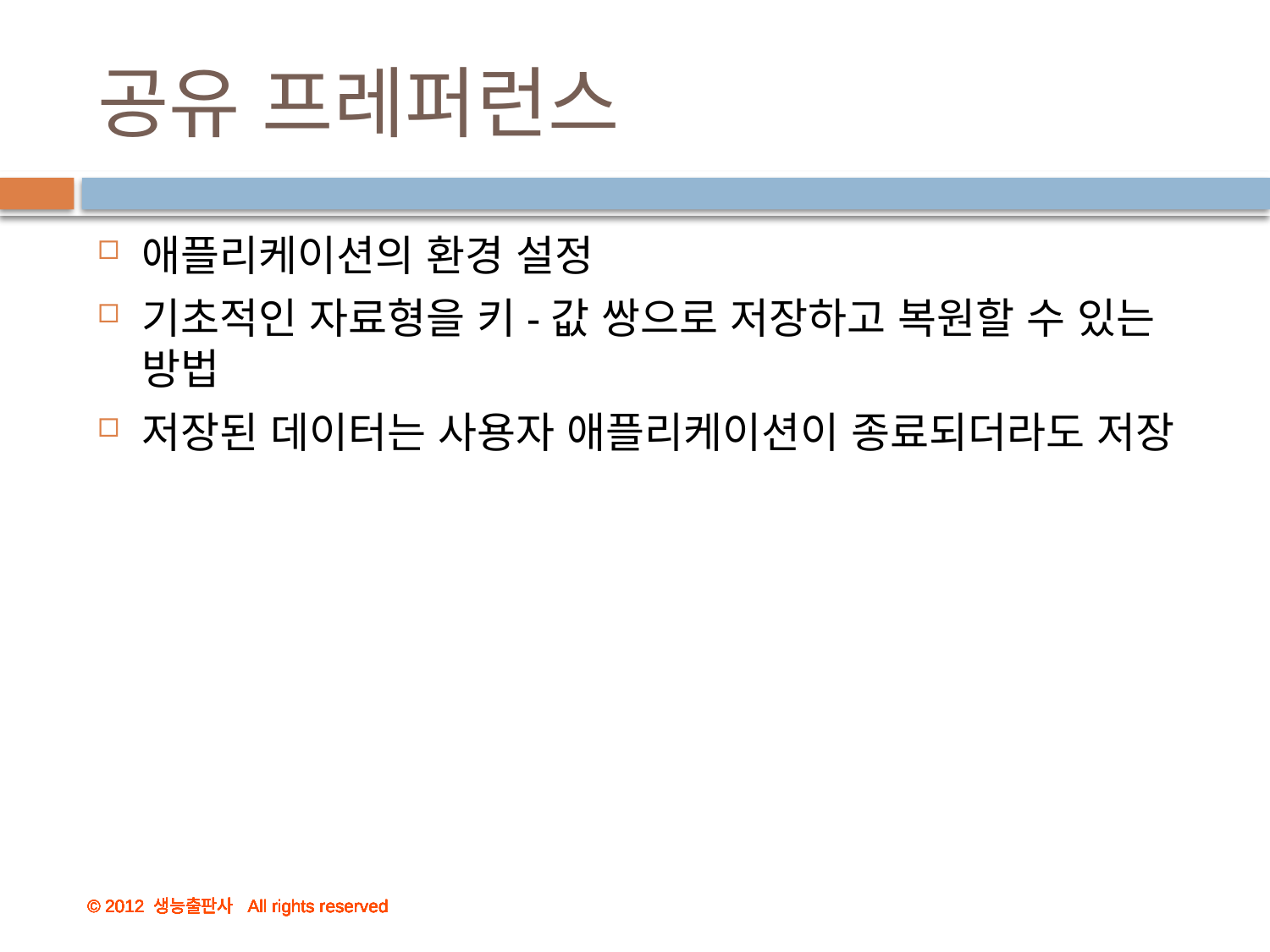

# 공유 프레퍼런스
애플리케이션의 환경 설정
기초적인 자료형을 키-값 쌍으로 저장하고 복원할 수 있는 방법
저장된 데이터는 사용자 애플리케이션이 종료되더라도 저장